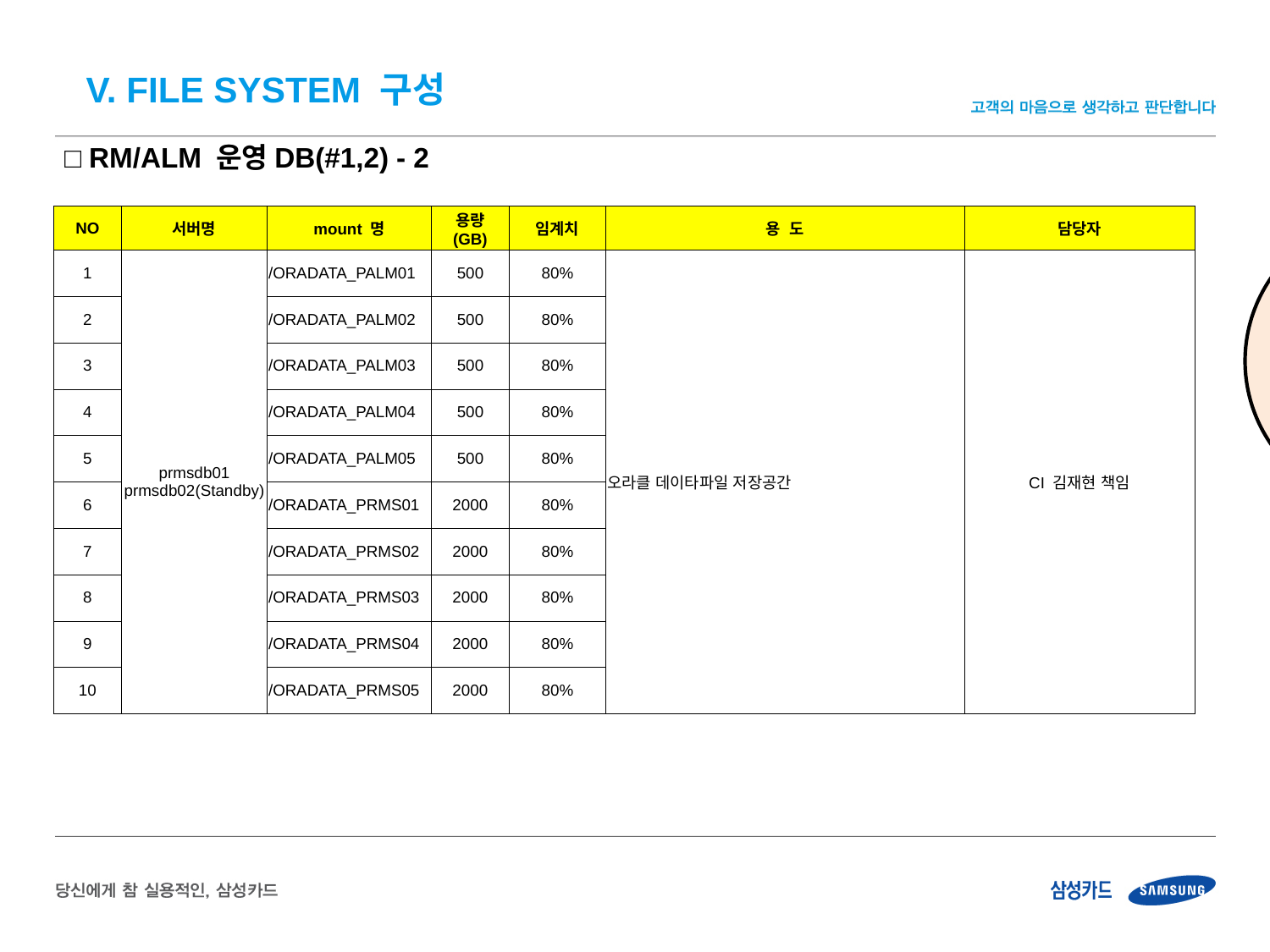

V. File System 구성
□ RM/ALM 운영DB(#1,2) - 2
| NO | 서버명 | mount 명 | 용량 (GB) | 임계치 | 용 도 | 담당자 |
| --- | --- | --- | --- | --- | --- | --- |
| 1 | prmsdb01 prmsdb02(Standby) | /ORADATA\_PALM01 | 500 | 80% | 오라클 데이타파일 저장공간 | CI 김재현 책임 |
| 2 |  | /ORADATA\_PALM02 | 500 | 80% |  |  |
| 3 |  | /ORADATA\_PALM03 | 500 | 80% |  |  |
| 4 |  | /ORADATA\_PALM04 | 500 | 80% |  |  |
| 5 |  | /ORADATA\_PALM05 | 500 | 80% |  |  |
| 6 |  | /ORADATA\_PRMS01 | 2000 | 80% |  |  |
| 7 |  | /ORADATA\_PRMS02 | 2000 | 80% |  |  |
| 8 |  | /ORADATA\_PRMS03 | 2000 | 80% |  |  |
| 9 |  | /ORADATA\_PRMS04 | 2000 | 80% |  |  |
| 10 |  | /ORADATA\_PRMS05 | 2000 | 80% |  |  |
영실 작성